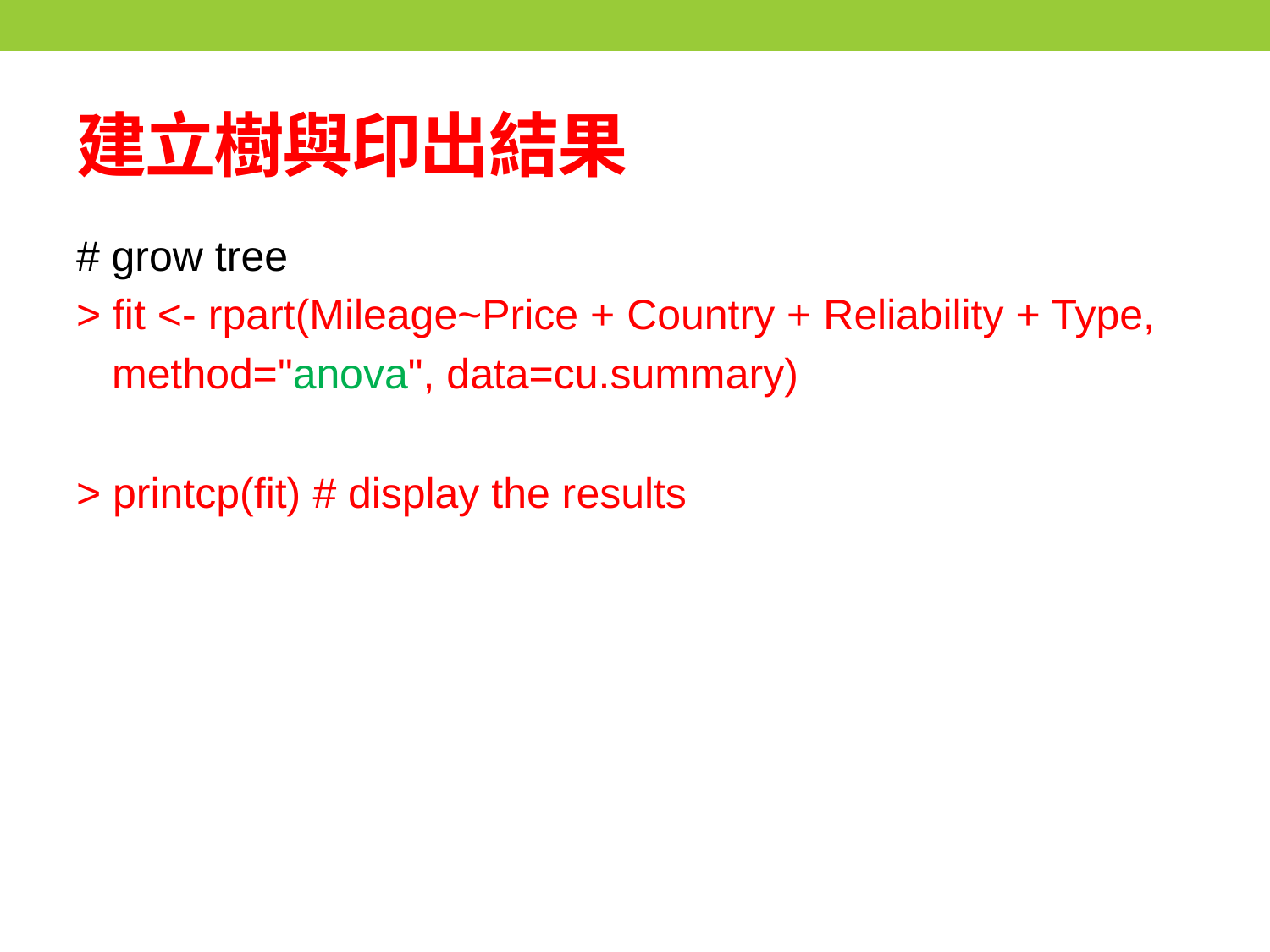

# 建立樹與印出結果
# grow tree
> fit <- rpart(Mileage~Price + Country + Reliability + Type,
   method="anova", data=cu.summary)

> printcp(fit) # display the results